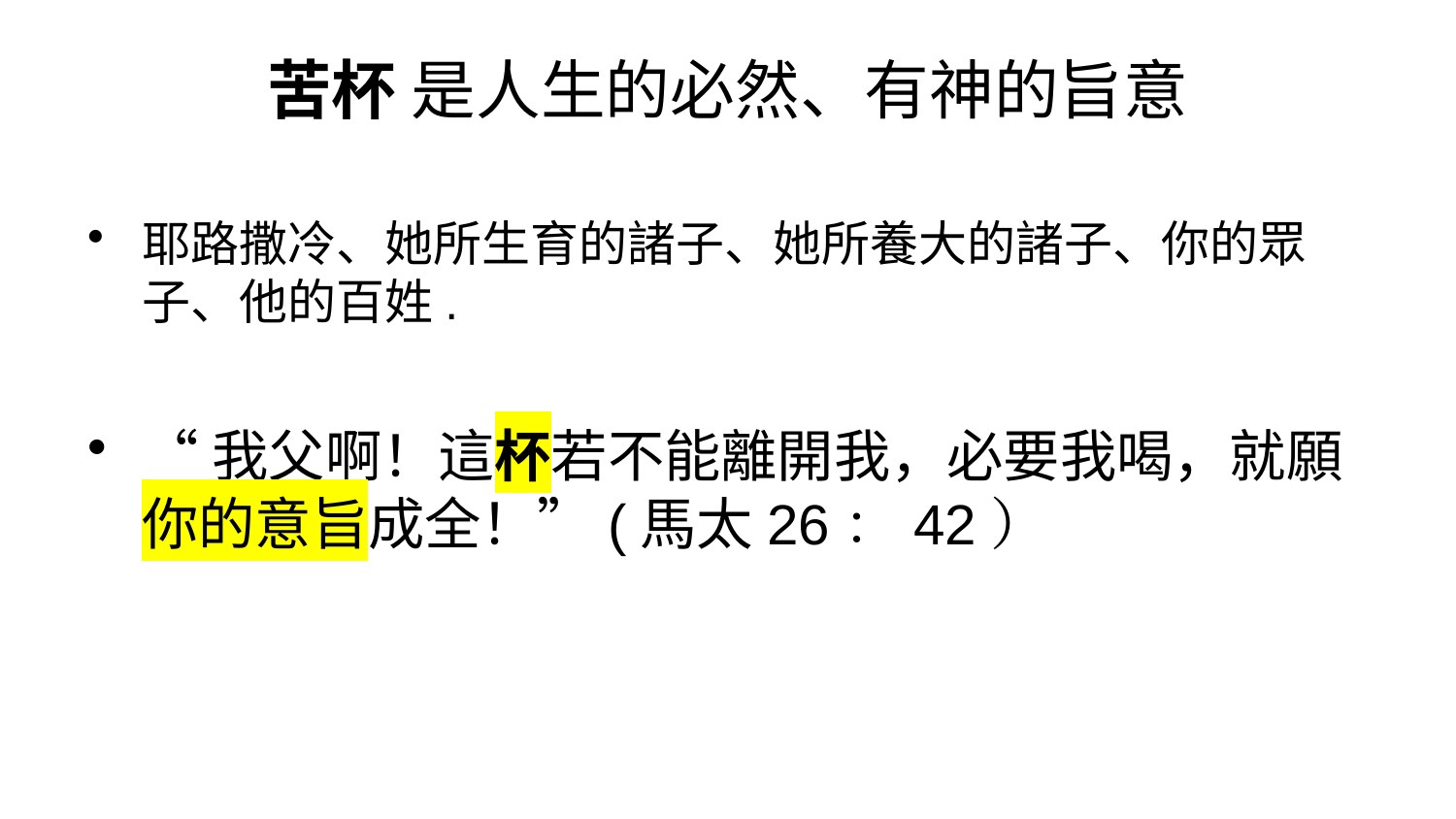

# 苦杯 是人生的必然、有神的旨意
耶路撒冷、她所生育的諸子、她所養大的諸子、你的眾子、他的百姓.

“我父啊！這杯若不能離開我，必要我喝，就願你的意旨成全！”(馬太26：42）